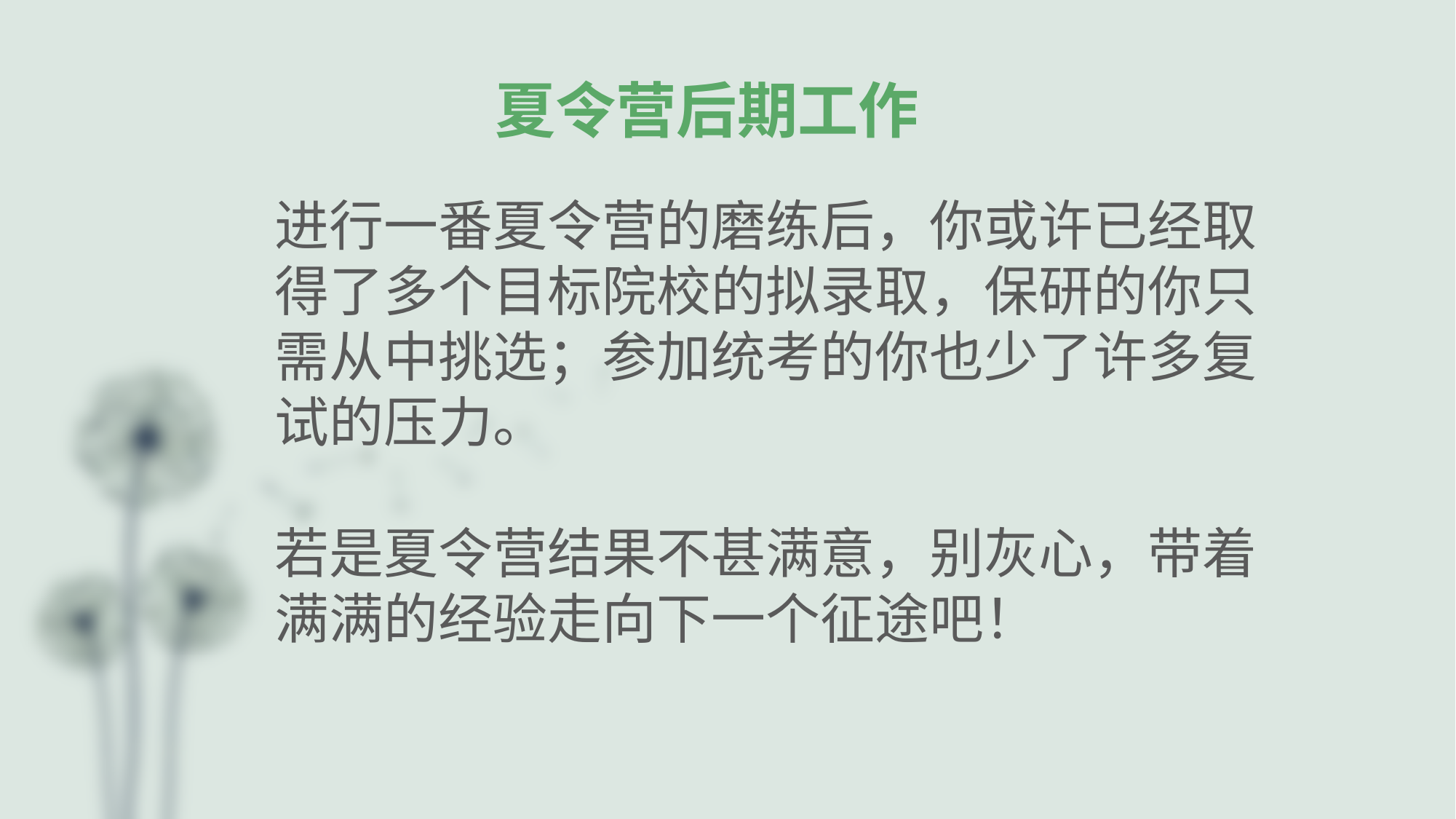

夏令营后期工作
进行一番夏令营的磨练后，你或许已经取得了多个目标院校的拟录取，保研的你只需从中挑选；参加统考的你也少了许多复试的压力。

若是夏令营结果不甚满意，别灰心，带着满满的经验走向下一个征途吧！